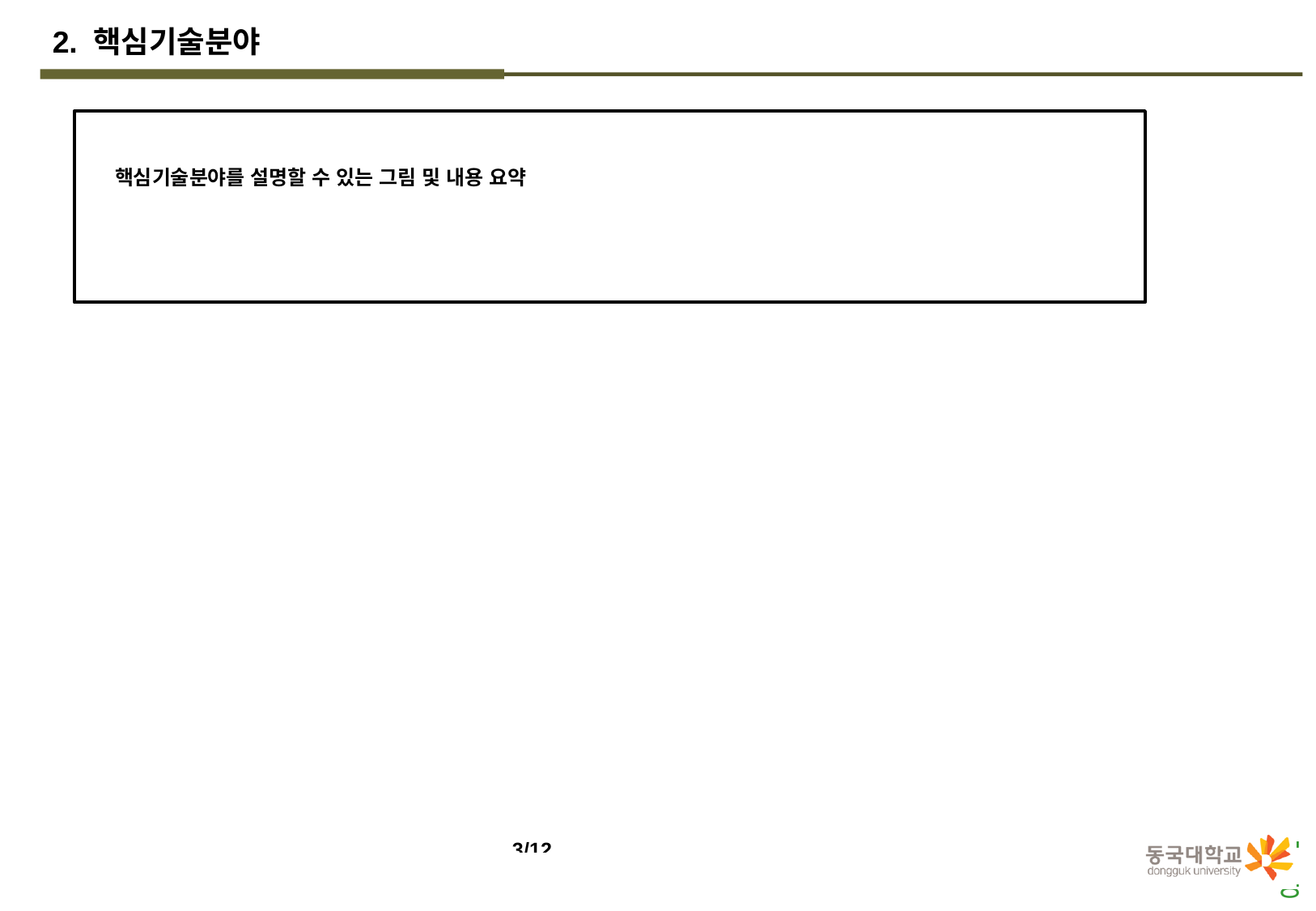

2. 핵심기술분야

핵심기술분야를 설명할 수 있는 그림 및 내용 요약